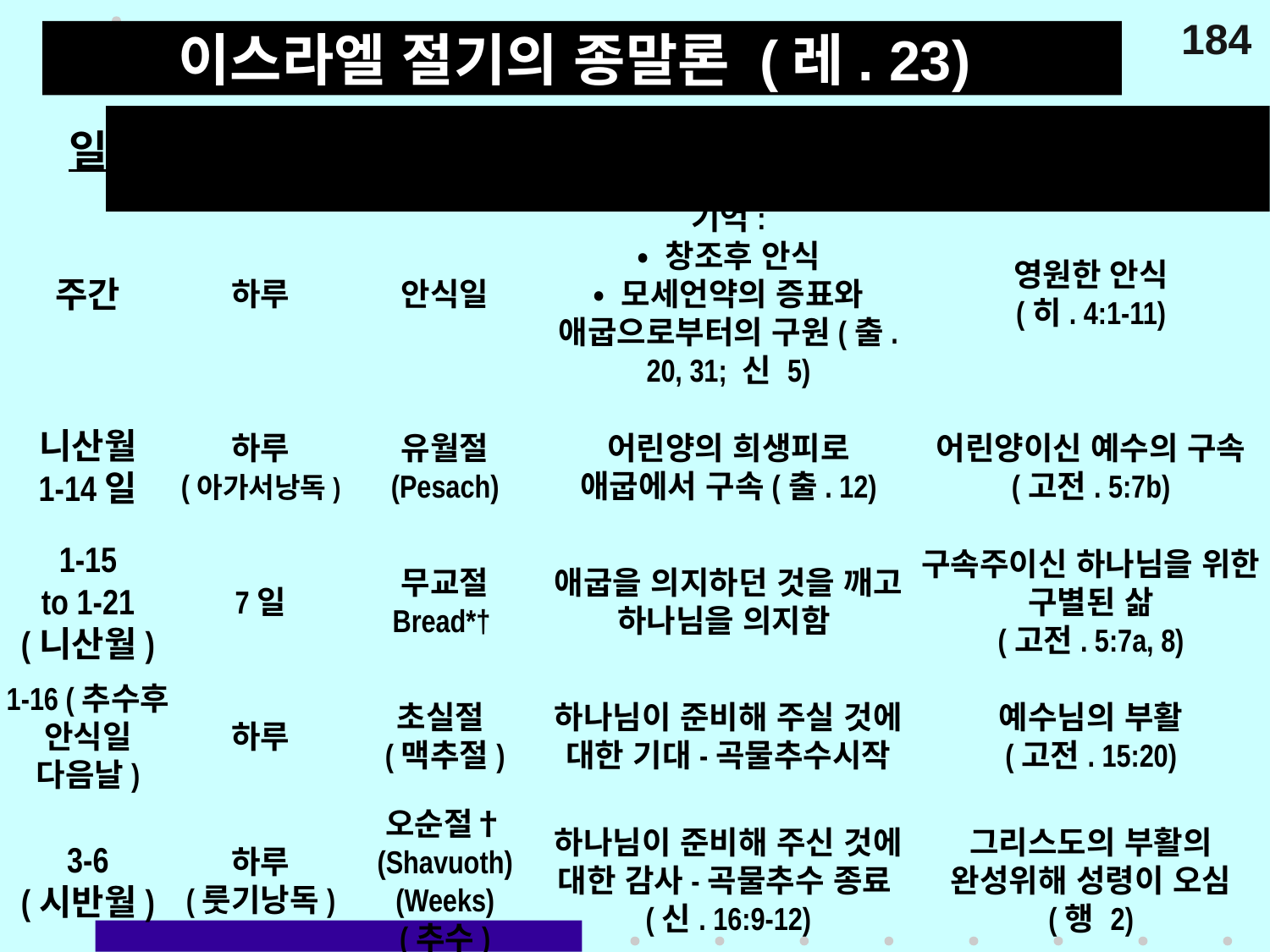

184
# 이스라엘 절기의 종말론 (레. 23)
일
기간
절기
중요성 (과거)
유형 (미래)
주간
하루
안식일
기억:
• 창조후 안식
• 모세언약의 증표와 애굽으로부터의 구원(출. 20, 31; 신 5)
영원한 안식
(히. 4:1-11)
니산월
1-14일
하루
(아가서낭독)
유월절
(Pesach)
어린양의 희생피로 애굽에서 구속(출. 12)
어린양이신 예수의 구속
(고전. 5:7b)
1-15
to 1-21
(니산월)
7일
무교절
Bread*†
애굽을 의지하던 것을 깨고 하나님을 의지함
구속주이신 하나님을 위한 구별된 삶
(고전. 5:7a, 8)
1-16 (추수후 안식일 다음날)
하루
초실절
(맥추절)
하나님이 준비해 주실 것에 대한 기대-곡물추수시작
예수님의 부활
(고전. 15:20)
3-6
(시반월)
하루
(룻기낭독)
오순절†
(Shavuoth)
(Weeks)
(추수)
하나님이 준비해 주신 것에 대한 감사-곡물추수 종료(신. 16:9-12)
그리스도의 부활의 완성위해 성령이 오심
(행 2)